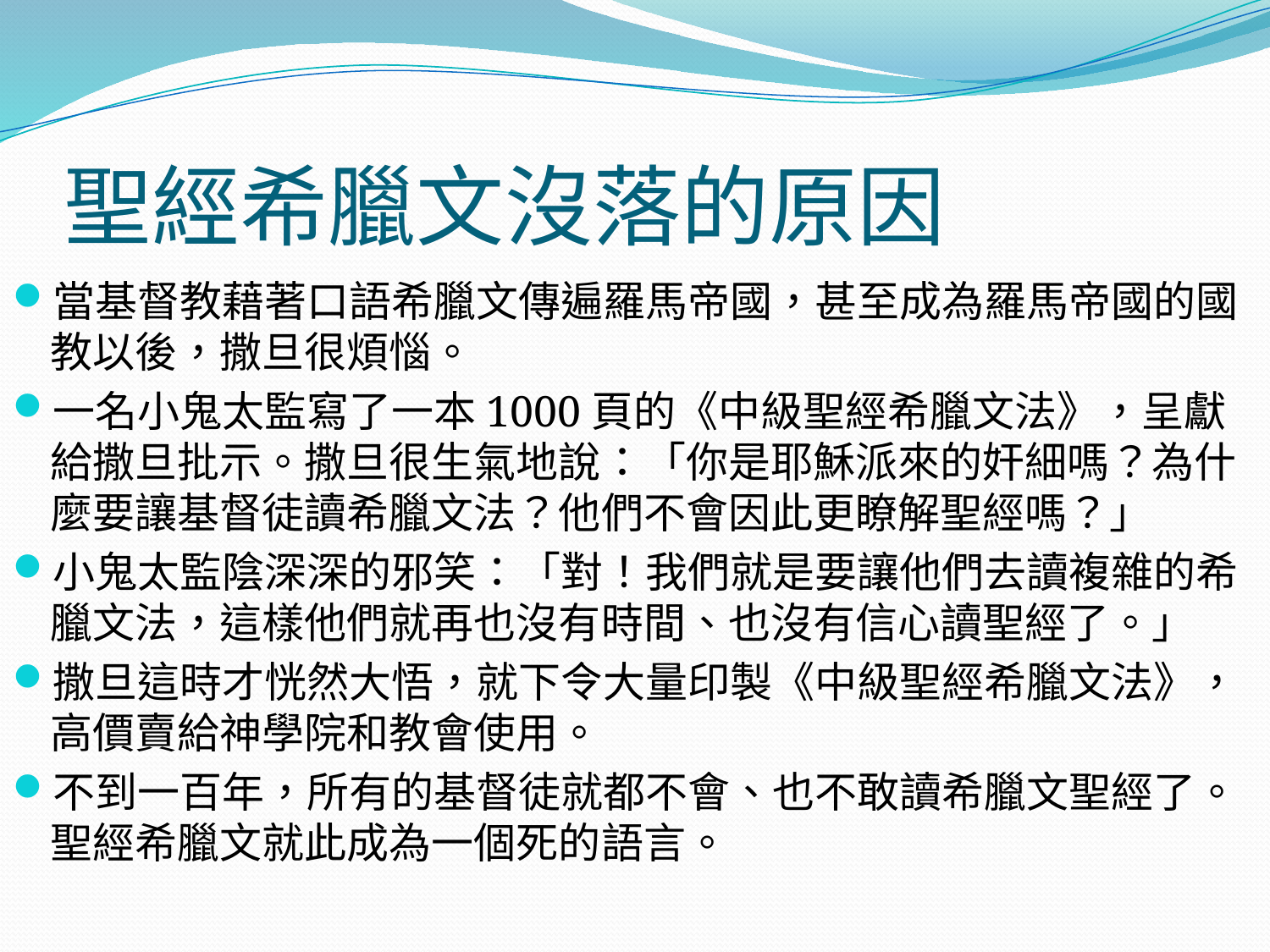

# 聖經希臘文沒落的原因
當基督教藉著口語希臘文傳遍羅馬帝國，甚至成為羅馬帝國的國教以後，撒旦很煩惱。
一名小鬼太監寫了一本1000頁的《中級聖經希臘文法》，呈獻給撒旦批示。撒旦很生氣地說：「你是耶穌派來的奸細嗎？為什麼要讓基督徒讀希臘文法？他們不會因此更瞭解聖經嗎？」
小鬼太監陰深深的邪笑：「對！我們就是要讓他們去讀複雜的希臘文法，這樣他們就再也沒有時間、也沒有信心讀聖經了。」
撒旦這時才恍然大悟，就下令大量印製《中級聖經希臘文法》，高價賣給神學院和教會使用。
不到一百年，所有的基督徒就都不會、也不敢讀希臘文聖經了。聖經希臘文就此成為一個死的語言。